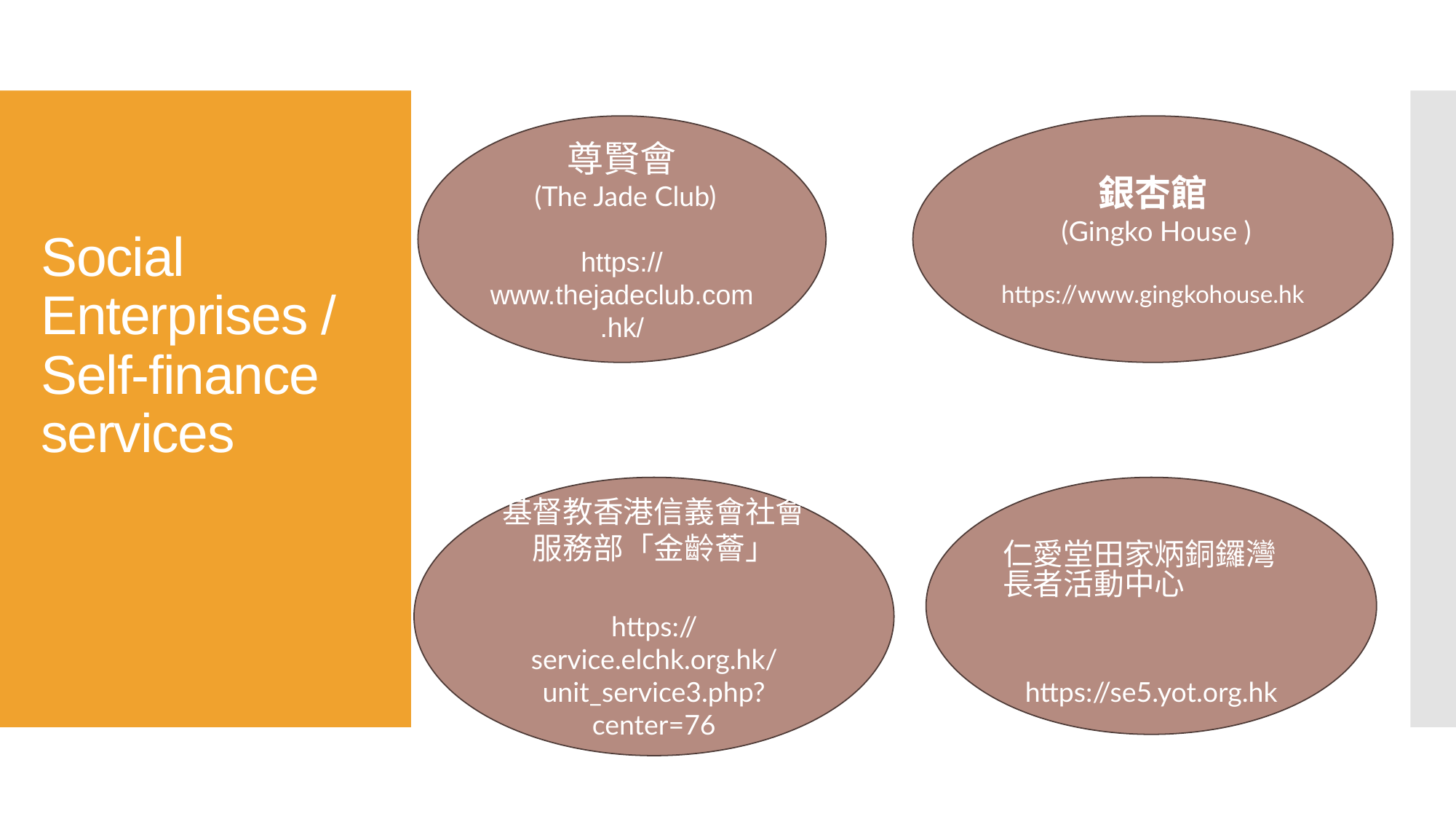

尊賢會
 (The Jade Club)

https://www.thejadeclub.com.hk/
銀杏館
 (Gingko House )

https://www.gingkohouse.hk
# Social Enterprises / Self-finance services
基督教香港信義會社會服務部「金齡薈」

https://service.elchk.org.hk/unit_service3.php?center=76
仁愛堂田家炳銅鑼灣長者活動中心

https://se5.yot.org.hk